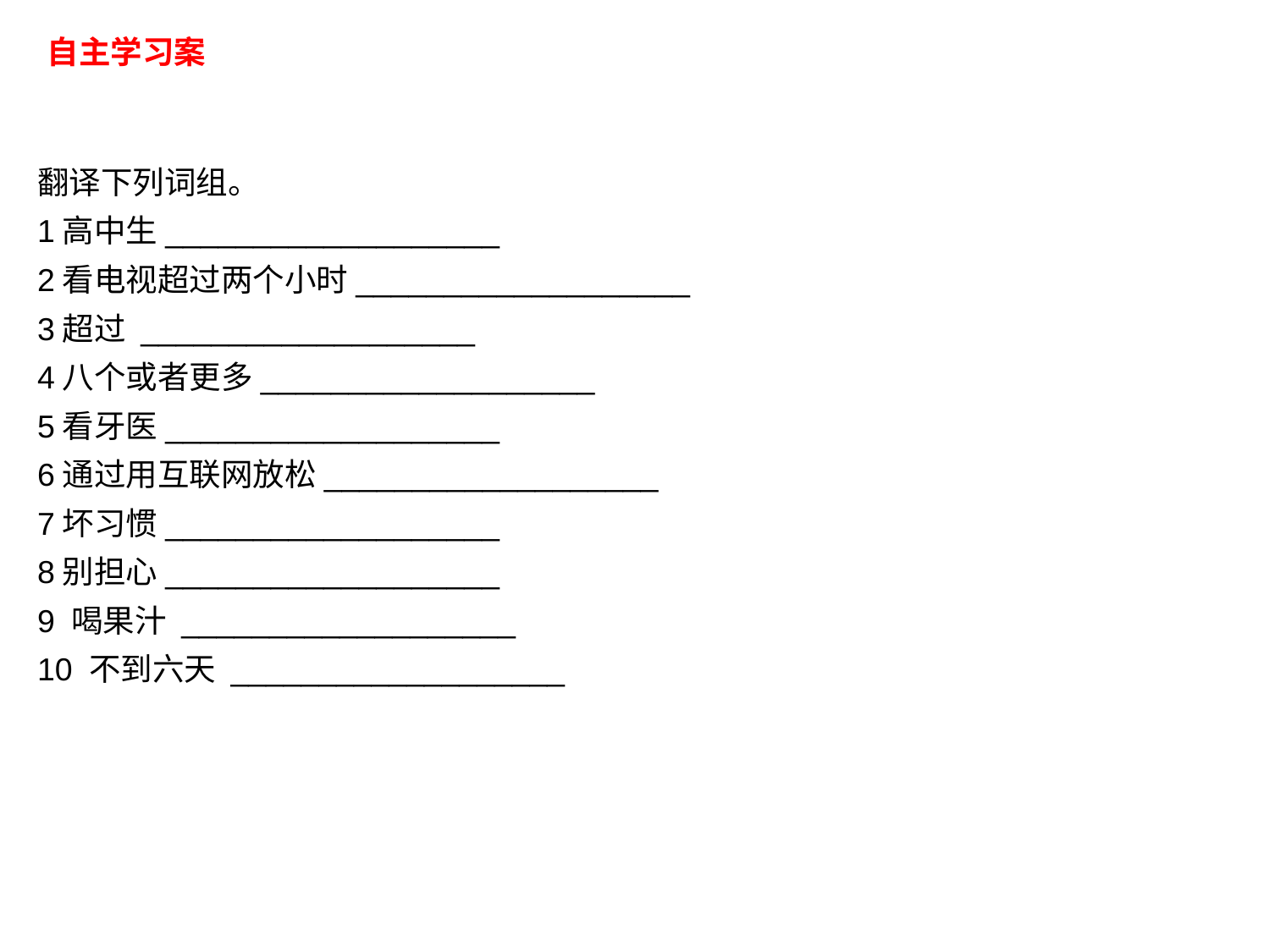

自主学习案
翻译下列词组。
1高中生___________________
2看电视超过两个小时___________________
3超过 ___________________
4八个或者更多___________________
5看牙医___________________
6通过用互联网放松___________________
7坏习惯___________________
8别担心___________________
9 喝果汁 ___________________
10 不到六天 ___________________